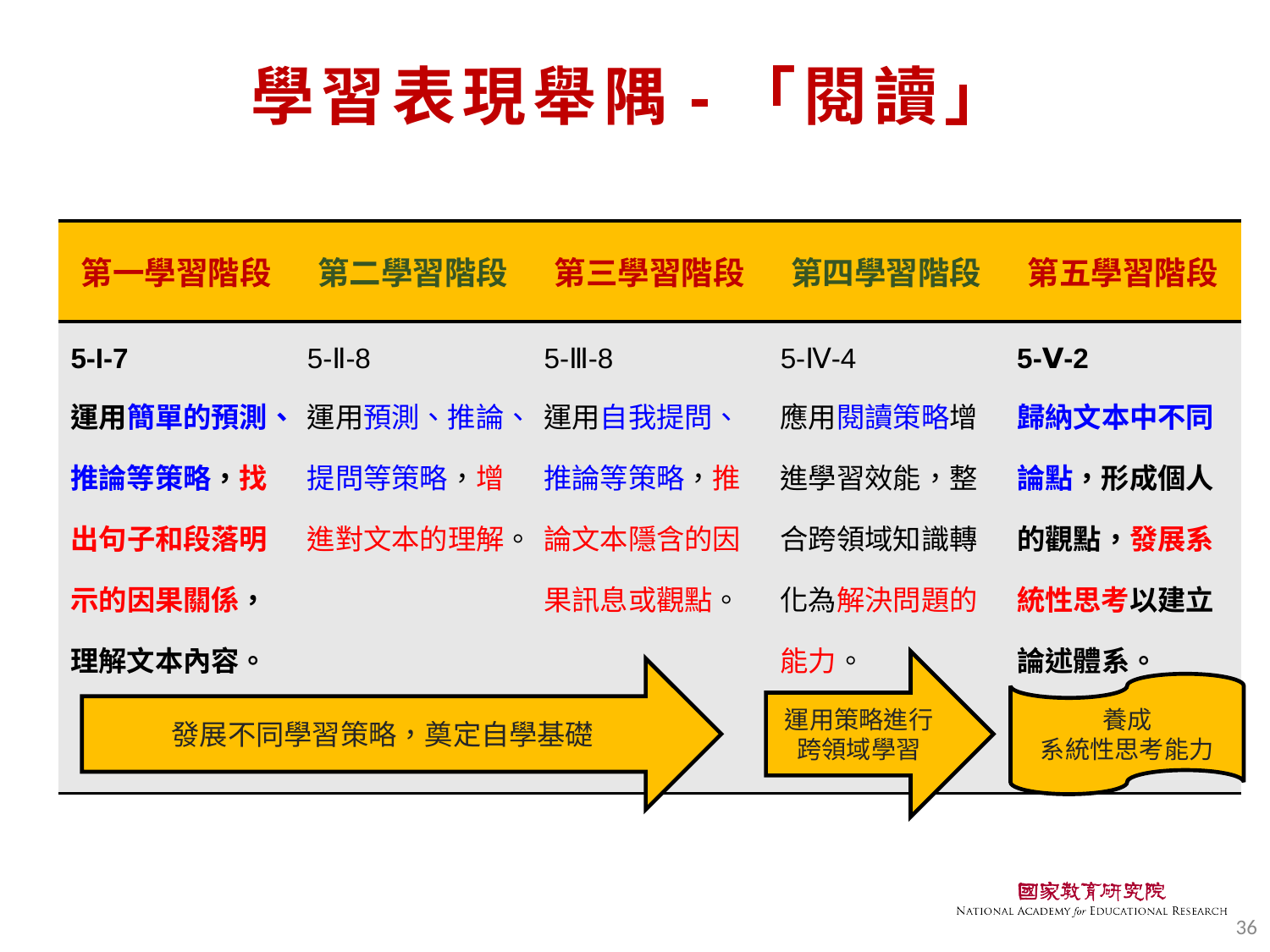

# 學習表現舉隅-「閱讀」
| 第一學習階段 | 第二學習階段 | 第三學習階段 | 第四學習階段 | 第五學習階段 |
| --- | --- | --- | --- | --- |
| 5-I-7 運用簡單的預測、推論等策略，找出句子和段落明示的因果關係，理解文本內容。 | 5-Ⅱ-8 運用預測、推論、提問等策略，增進對文本的理解。 | 5-Ⅲ-8 運用自我提問、推論等策略，推論文本隱含的因果訊息或觀點。 | 5-Ⅳ-4 應用閱讀策略增進學習效能，整合跨領域知識轉化為解決問題的能力。 | 5-Ⅴ-2 歸納文本中不同論點，形成個人的觀點，發展系統性思考以建立論述體系。 |
運用策略進行跨領域學習
發展不同學習策略，奠定自學基礎

養成
系統性思考能力

36